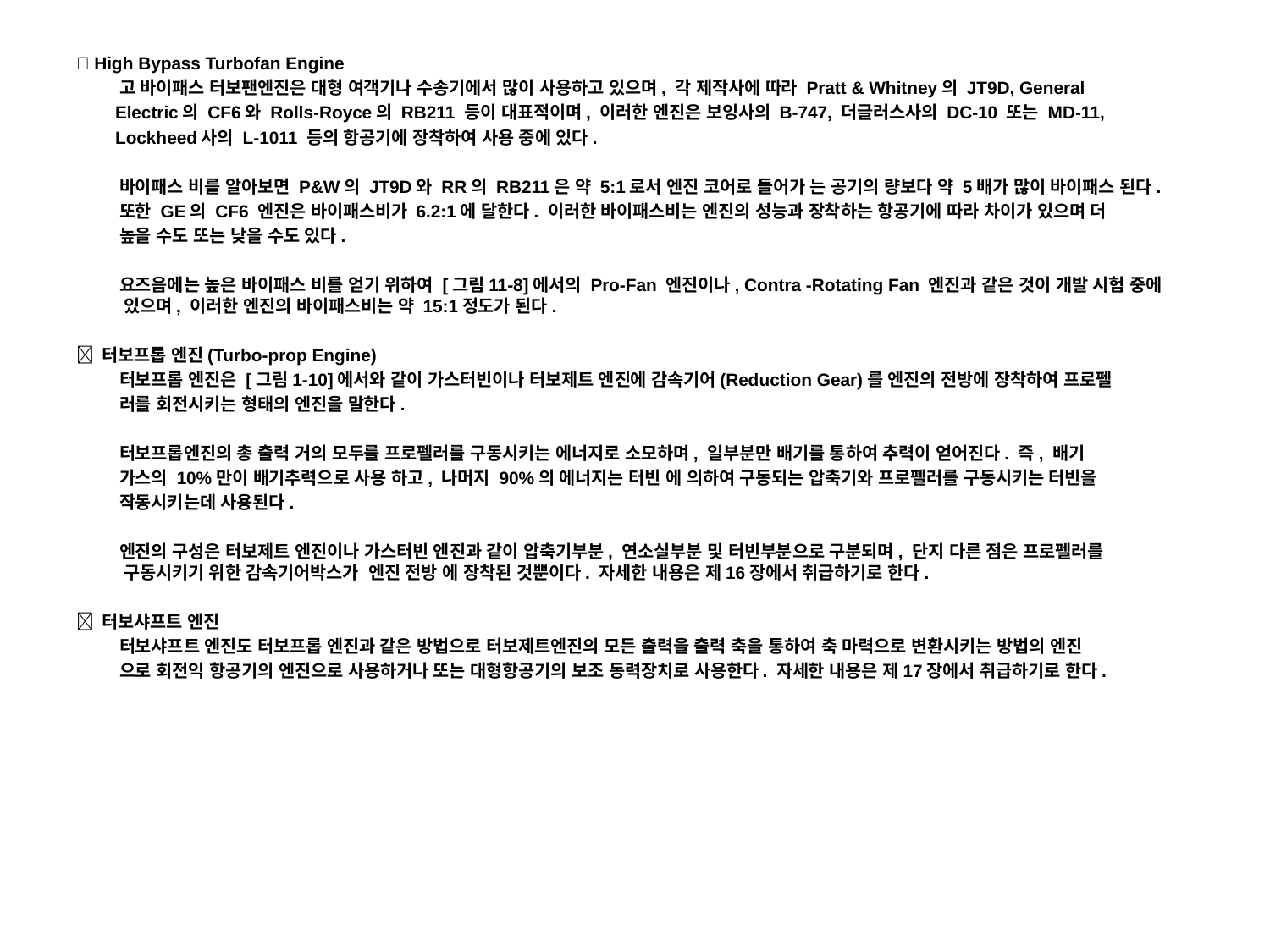

󰊳 High Bypass Turbofan Engine
        고 바이패스 터보팬엔진은 대형 여객기나 수송기에서 많이 사용하고 있으며, 각 제작사에 따라 Pratt & Whitney의 JT9D, General
        Electric의 CF6와 Rolls-Royce의 RB211 등이 대표적이며, 이러한 엔진은 보잉사의 B-747, 더글러스사의 DC-10 또는 MD-11,
        Lockheed사의 L-1011 등의 항공기에 장착하여 사용 중에 있다.

        바이패스 비를 알아보면 P&W의 JT9D와 RR의 RB211은 약 5:1로서 엔진 코어로 들어가 는 공기의 량보다 약 5배가 많이 바이패스 된다.
        또한 GE의 CF6 엔진은 바이패스비가 6.2:1에 달한다. 이러한 바이패스비는 엔진의 성능과 장착하는 항공기에 따라 차이가 있으며 더
        높을 수도 또는 낮을 수도 있다.

        요즈음에는 높은 바이패스 비를 얻기 위하여 [그림11-8]에서의 Pro-Fan 엔진이나, Contra -Rotating Fan 엔진과 같은 것이 개발 시험 중에 있으며, 이러한 엔진의 바이패스비는 약 15:1정도가 된다.

󰊴 터보프롭 엔진(Turbo-prop Engine)
        터보프롭 엔진은 [그림1-10]에서와 같이 가스터빈이나 터보제트 엔진에 감속기어(Reduction Gear)를 엔진의 전방에 장착하여 프로펠
        러를 회전시키는 형태의 엔진을 말한다.

        터보프롭엔진의 총 출력 거의 모두를 프로펠러를 구동시키는 에너지로 소모하며, 일부분만 배기를 통하여 추력이 얻어진다. 즉, 배기
        가스의 10%만이 배기추력으로 사용 하고, 나머지 90%의 에너지는 터빈 에 의하여 구동되는 압축기와 프로펠러를 구동시키는 터빈을
        작동시키는데 사용된다.

        엔진의 구성은 터보제트 엔진이나 가스터빈 엔진과 같이 압축기부분, 연소실부분 및 터빈부분으로 구분되며, 단지 다른 점은 프로펠러를 구동시키기 위한 감속기어박스가  엔진 전방 에 장착된 것뿐이다. 자세한 내용은 제16장에서 취급하기로 한다.

󰊵 터보샤프트 엔진
        터보샤프트 엔진도 터보프롭 엔진과 같은 방법으로 터보제트엔진의 모든 출력을 출력 축을 통하여 축 마력으로 변환시키는 방법의 엔진
        으로 회전익 항공기의 엔진으로 사용하거나 또는 대형항공기의 보조 동력장치로 사용한다. 자세한 내용은 제17장에서 취급하기로 한다.